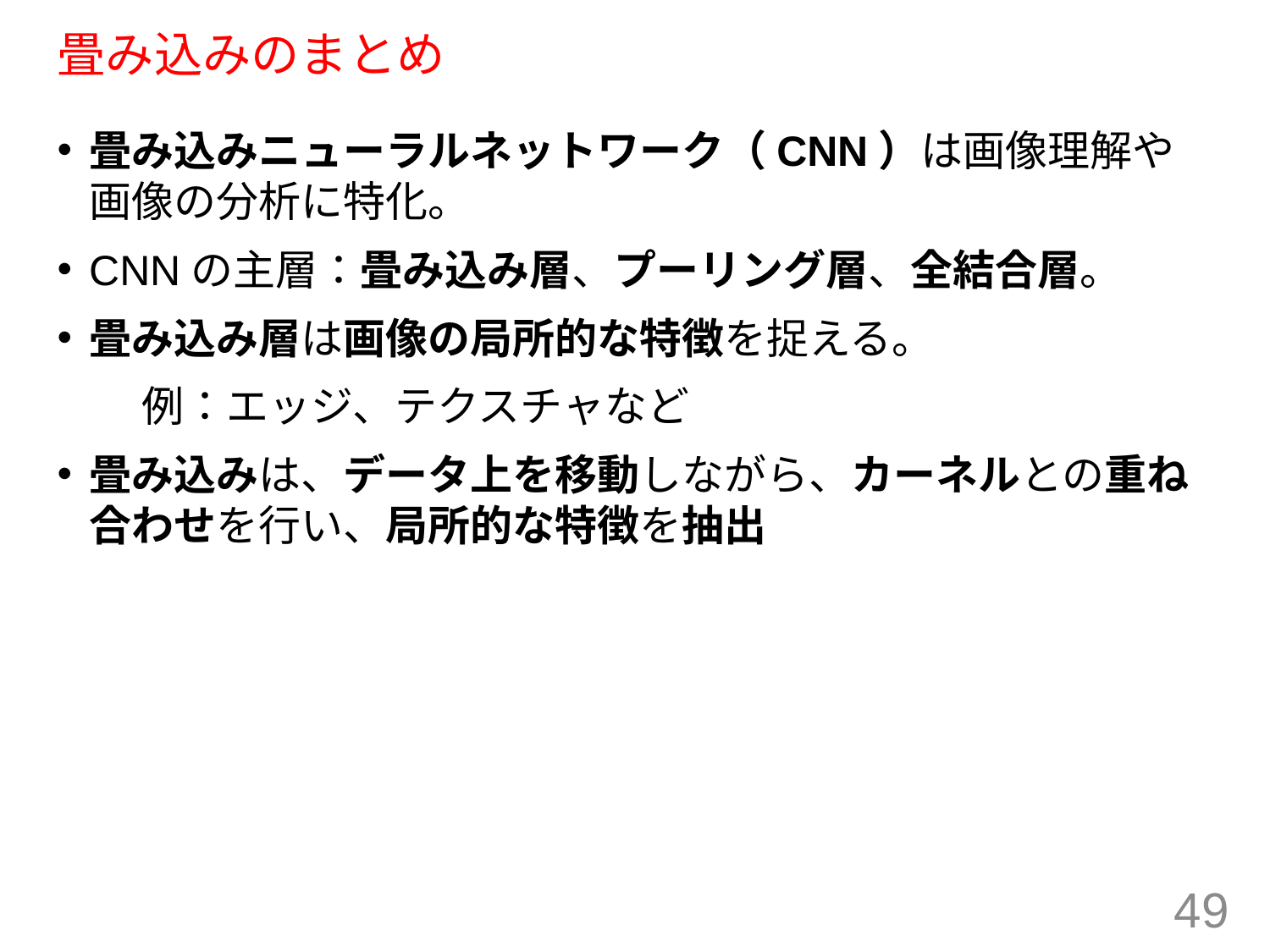

# 畳み込みのまとめ
畳み込みニューラルネットワーク（CNN）は画像理解や画像の分析に特化。
CNNの主層：畳み込み層、プーリング層、全結合層。
畳み込み層は画像の局所的な特徴を捉える。
　　例：エッジ、テクスチャなど
畳み込みは、データ上を移動しながら、カーネルとの重ね合わせを行い、局所的な特徴を抽出
49